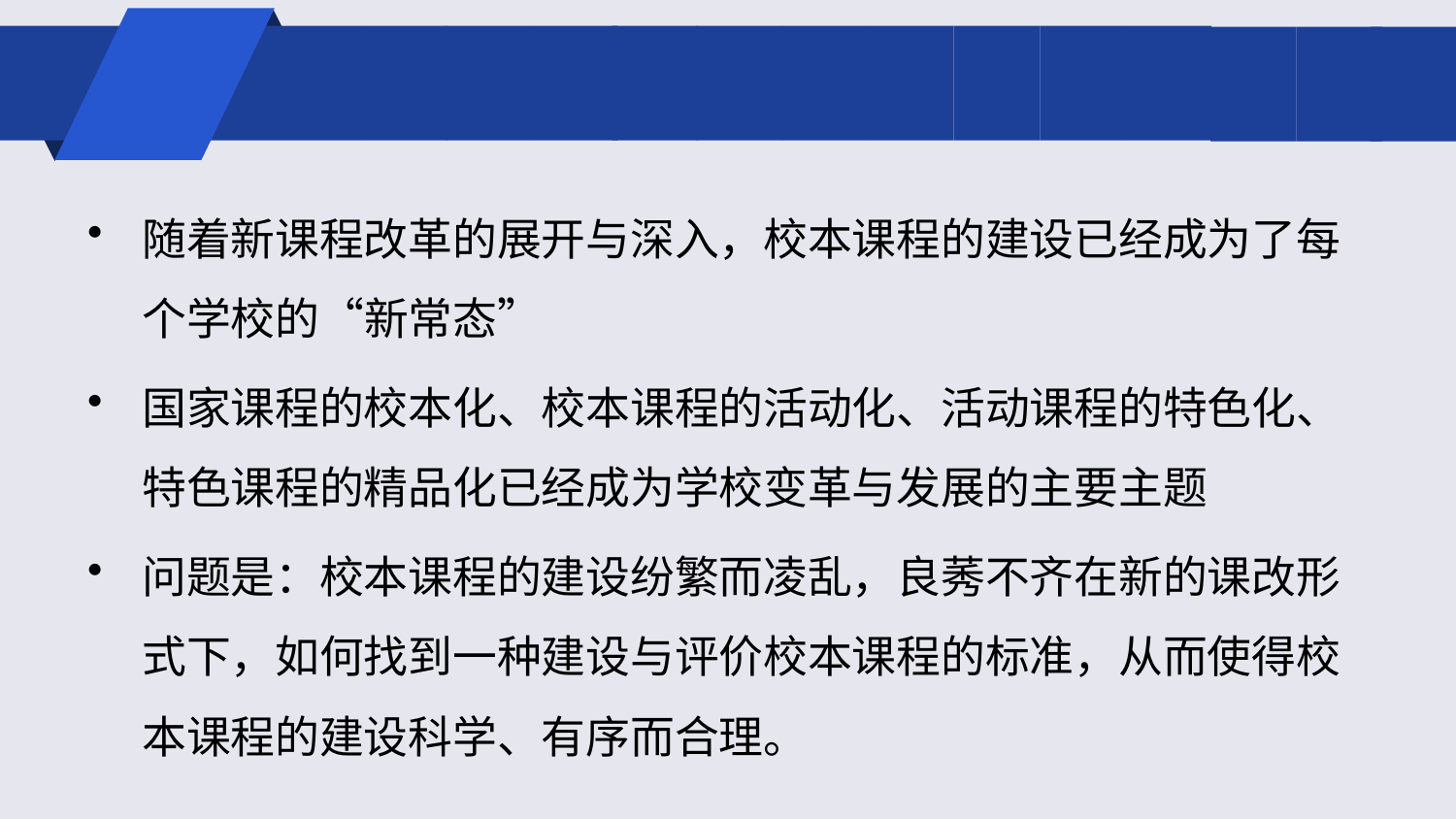

#
随着新课程改革的展开与深入，校本课程的建设已经成为了每个学校的“新常态”
国家课程的校本化、校本课程的活动化、活动课程的特色化、特色课程的精品化已经成为学校变革与发展的主要主题
问题是：校本课程的建设纷繁而凌乱，良莠不齐在新的课改形式下，如何找到一种建设与评价校本课程的标准，从而使得校本课程的建设科学、有序而合理。